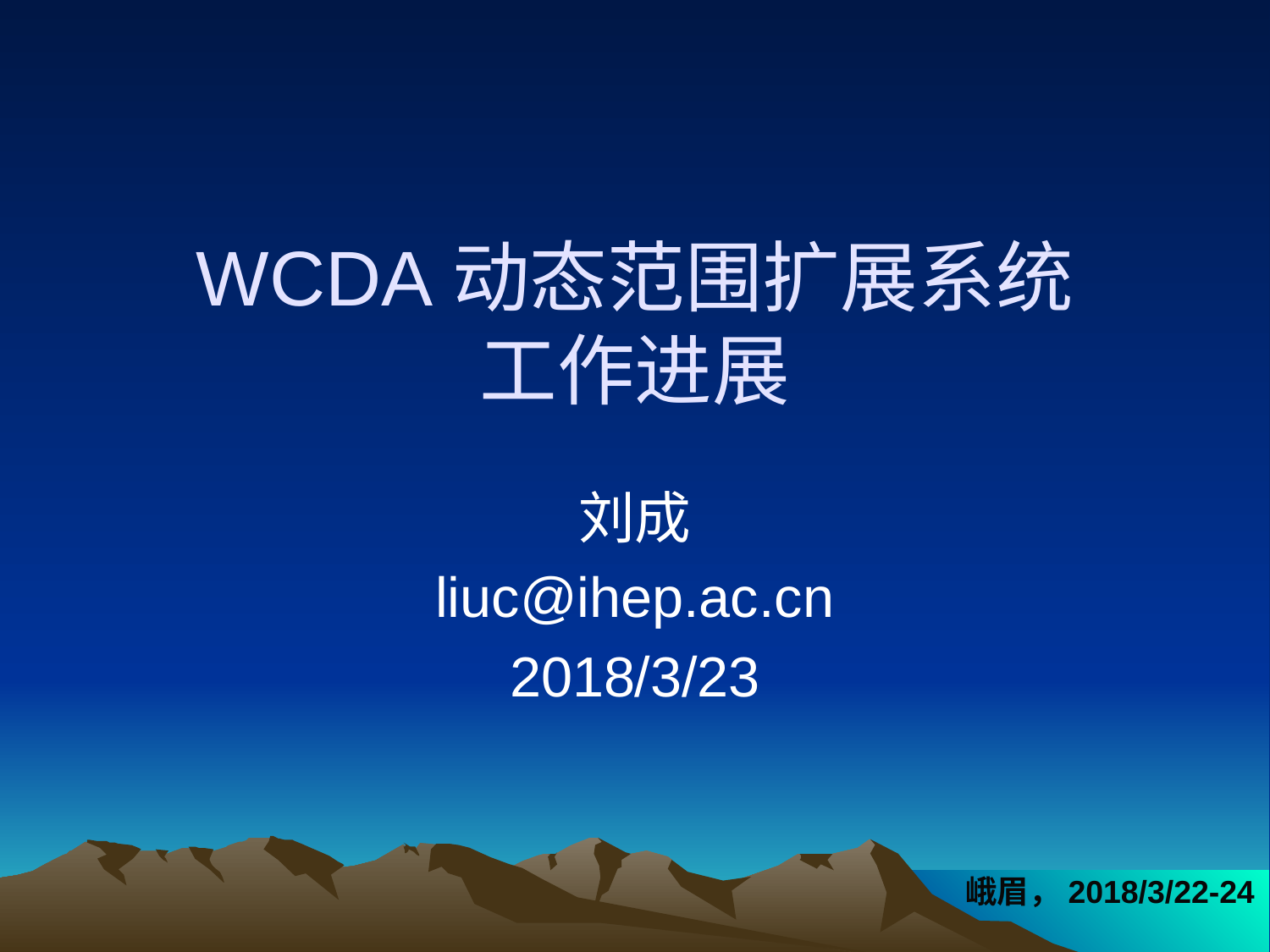

# WCDA动态范围扩展系统 工作进展
刘成
liuc@ihep.ac.cn
2018/3/23
峨眉，2018/3/22-24